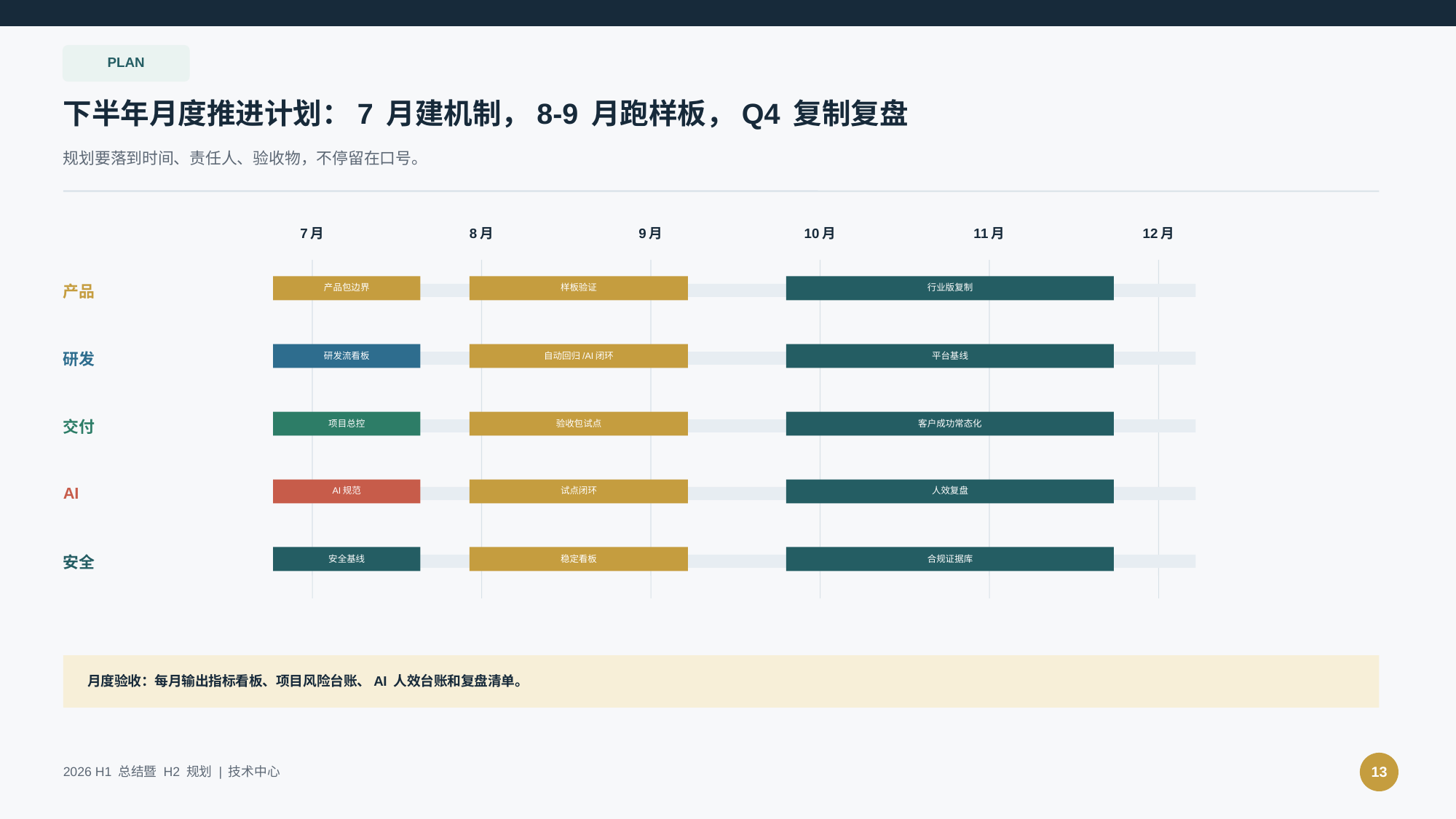

PLAN
下半年月度推进计划：7 月建机制，8-9 月跑样板，Q4 复制复盘
规划要落到时间、责任人、验收物，不停留在口号。

7月
8月
9月
10月
11月
12月

产品
产品包边界
样板验证
行业版复制

研发
研发流看板
自动回归/AI闭环
平台基线

交付
项目总控
验收包试点
客户成功常态化

AI
AI规范
试点闭环
人效复盘

安全
安全基线
稳定看板
合规证据库

月度验收：每月输出指标看板、项目风险台账、AI 人效台账和复盘清单。

13
2026 H1 总结暨 H2 规划 | 技术中心